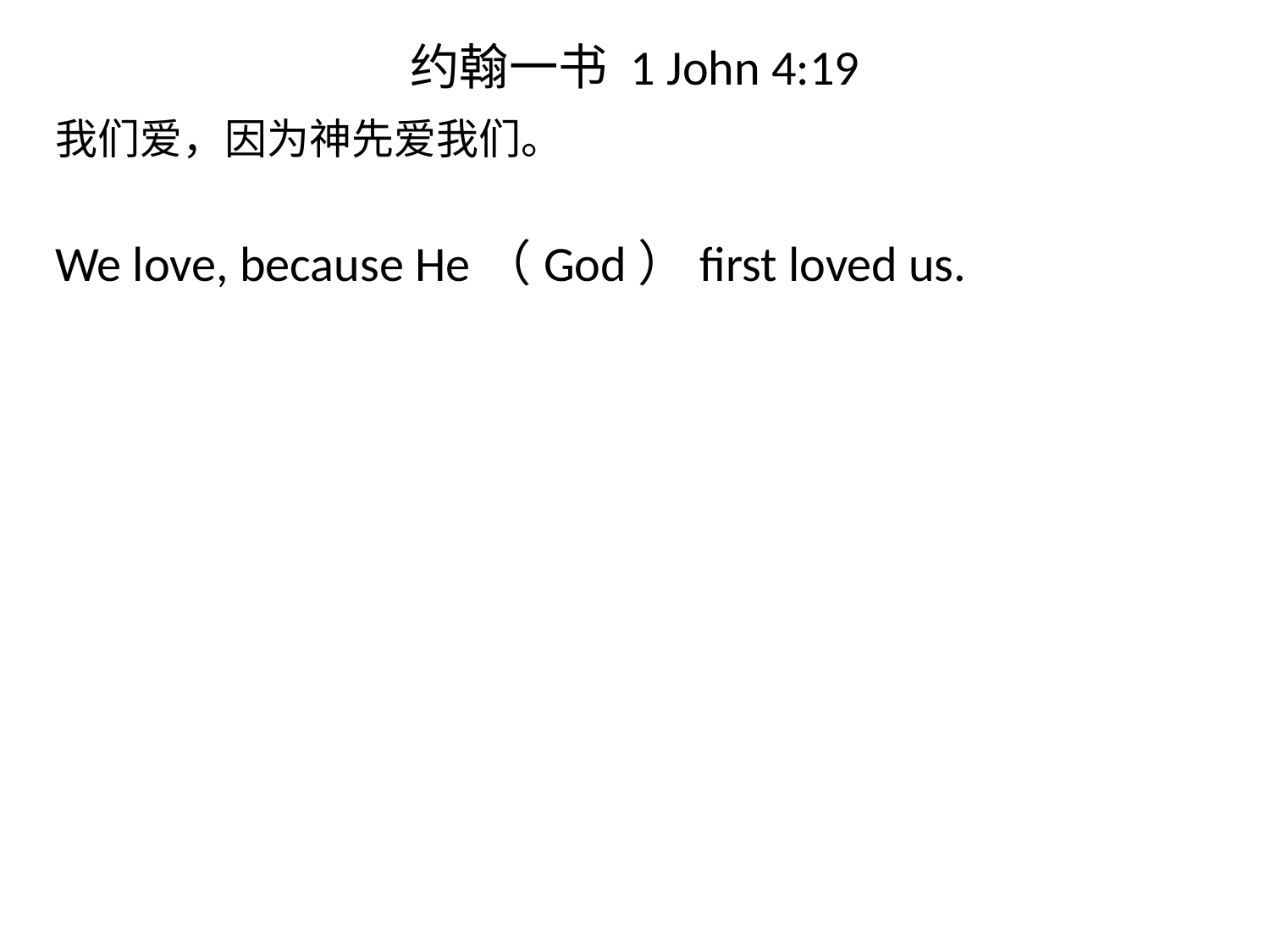

# 约翰一书 1 John 4:19
我们爱，因为神先爱我们。

We love, because He（God）first loved us.